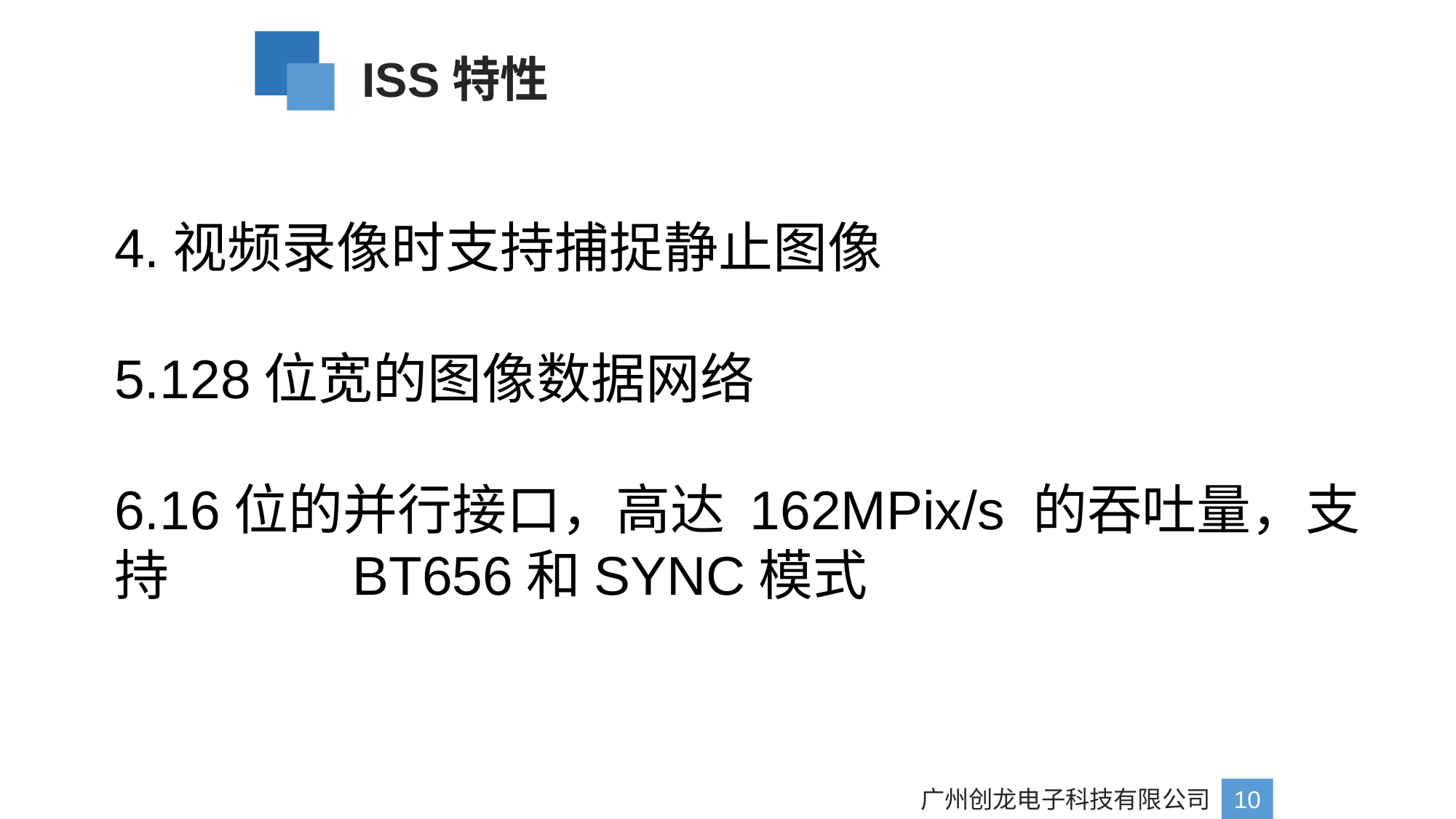

ISS特性
4.视频录像时支持捕捉静止图像

5.128位宽的图像数据网络

6.16位的并行接口，高达 162MPix/s 的吞吐量，支持              BT656和SYNC模式
广州创龙电子科技有限公司
10